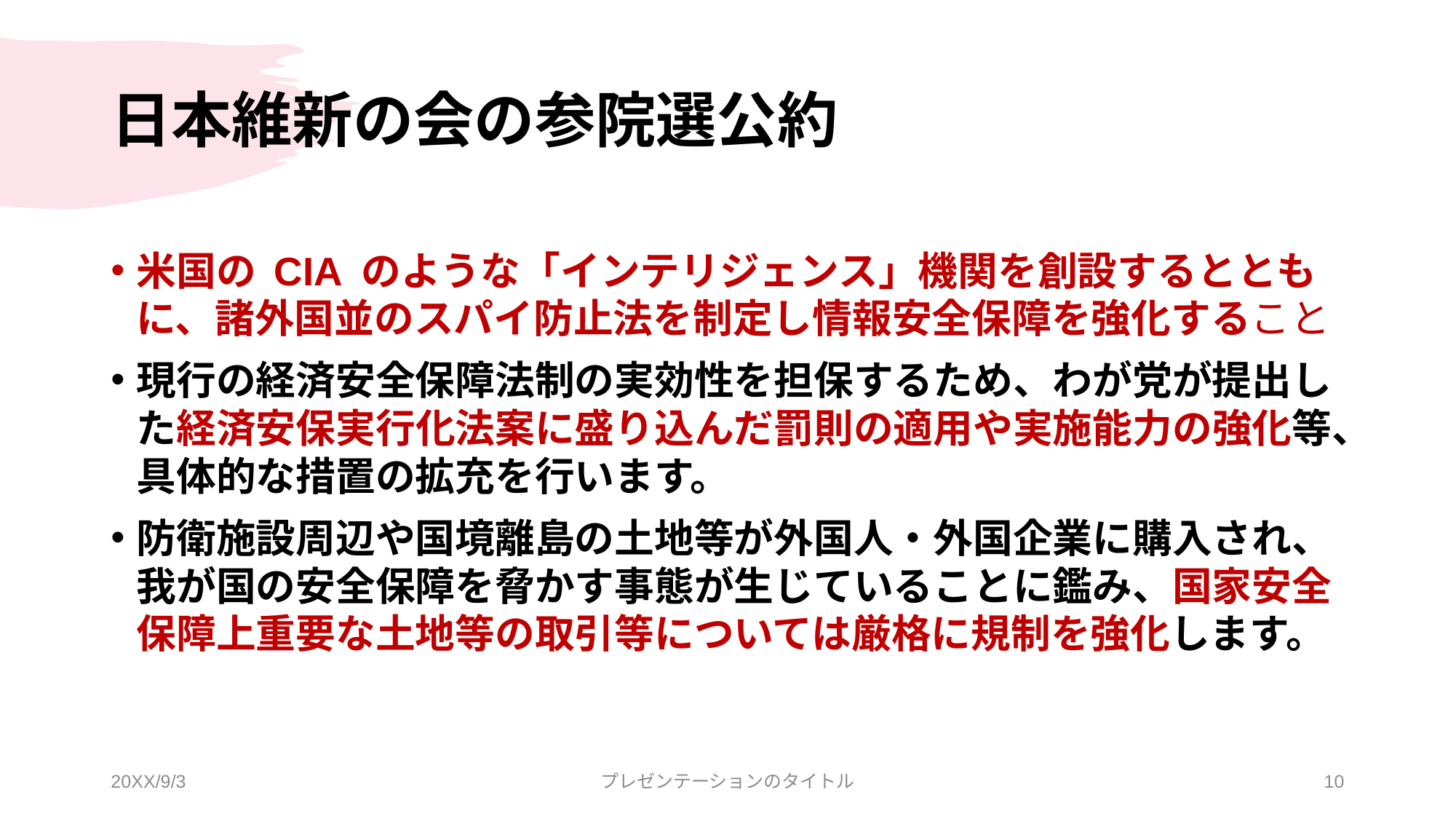

# 日本維新の会の参院選公約
米国の CIA のような「インテリジェンス」機関を創設するとともに、諸外国並のスパイ防止法を制定し情報安全保障を強化すること
現行の経済安全保障法制の実効性を担保するため、わが党が提出した経済安保実行化法案に盛り込んだ罰則の適用や実施能力の強化等、具体的な措置の拡充を行います。
防衛施設周辺や国境離島の土地等が外国人・外国企業に購入され、我が国の安全保障を脅かす事態が生じていることに鑑み、国家安全保障上重要な土地等の取引等については厳格に規制を強化します。

20XX/9/3
プレゼンテーションのタイトル
10